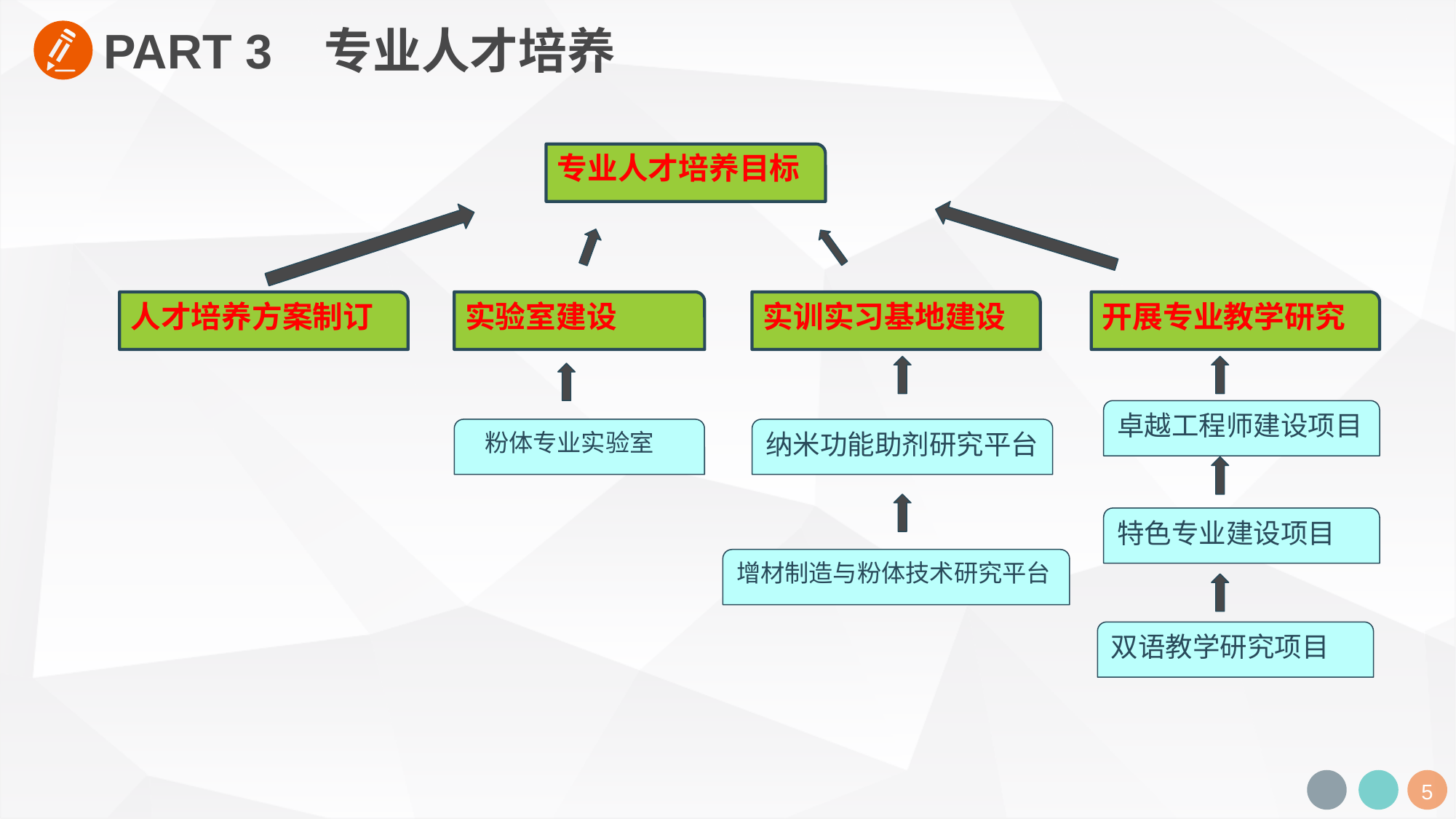

PART 3   专业人才培养

专业人才培养目标

人才培养方案制订
实验室建设
实训实习基地建设
开展专业教学研究

卓越工程师建设项目
  粉体专业实验室
纳米功能助剂研究平台

特色专业建设项目
增材制造与粉体技术研究平台

双语教学研究项目